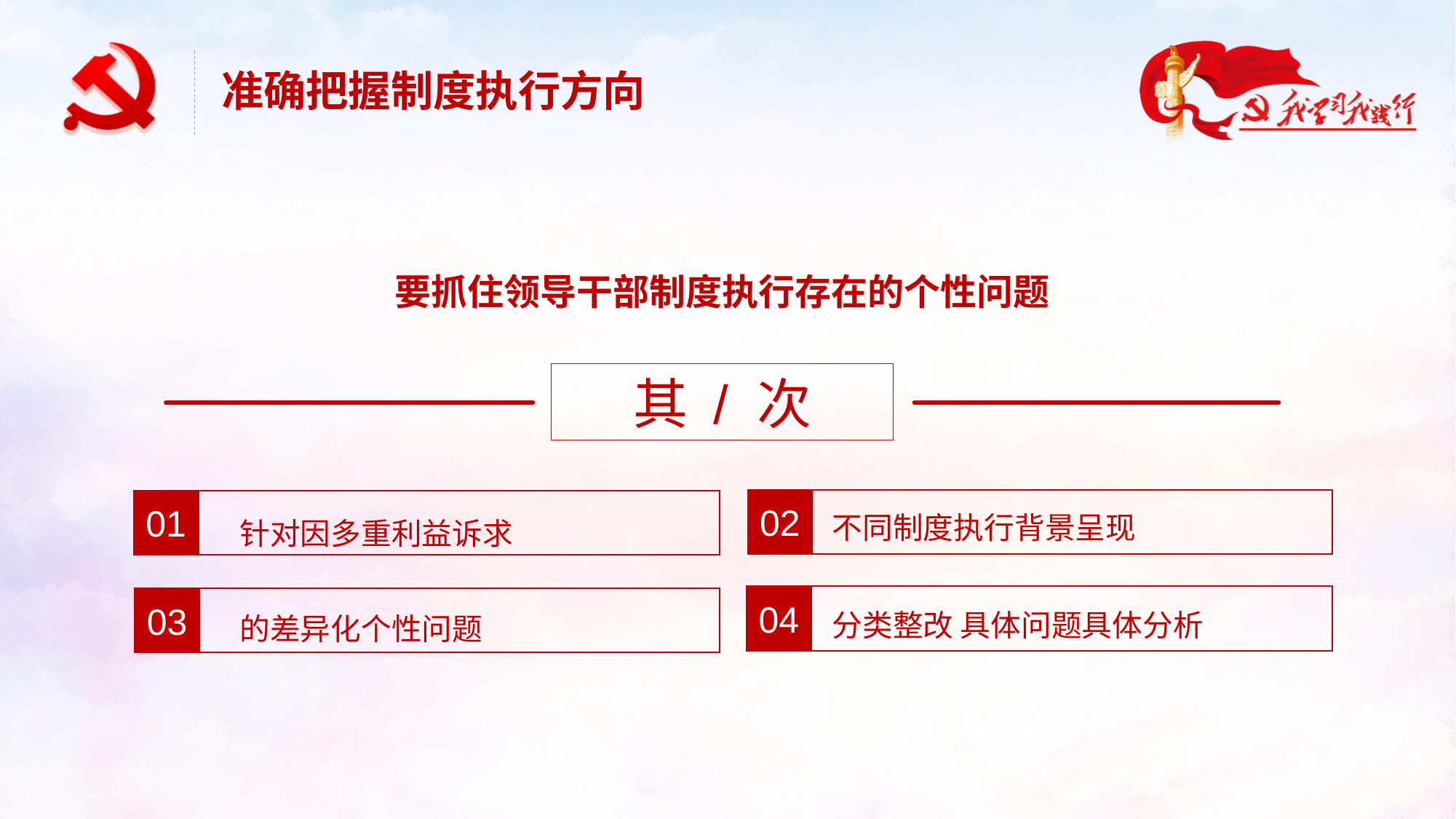

准确把握制度执行方向
要抓住领导干部制度执行存在的个性问题
其 / 次
不同制度执行背景呈现

02

01
针对因多重利益诉求
分类整改 具体问题具体分析

04
的差异化个性问题

03